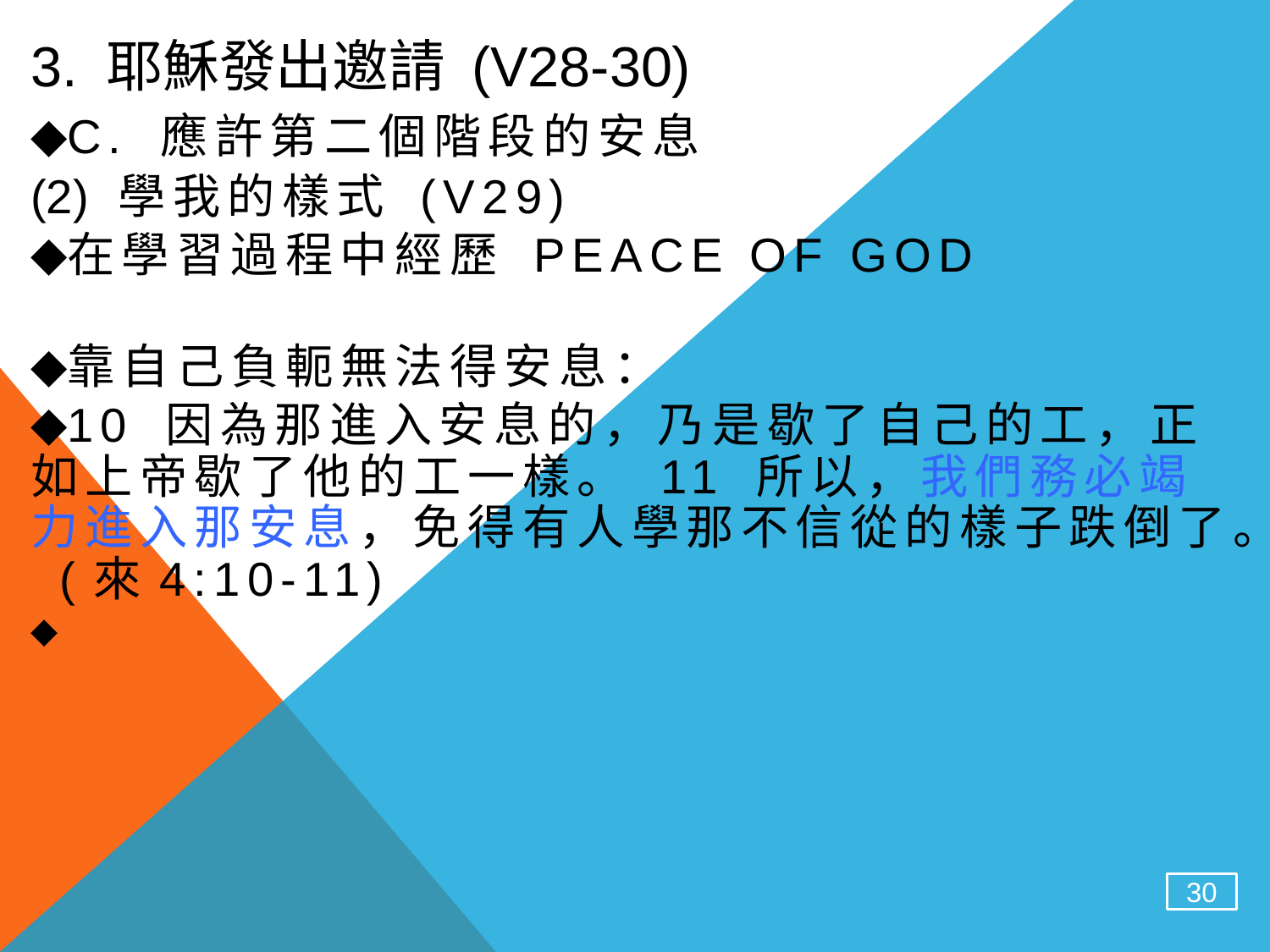

# 3. 耶穌發出邀請 (v28-30)
c. 應許第二個階段的安息
 學我的樣式 (v29)
在學習過程中經歷 Peace of God

靠自己負軛無法得安息：
10 因為那進入安息的，乃是歇了自己的工，正如上帝歇了他的工一樣。 11 所以，我們務必竭力進入那安息，免得有人學那不信從的樣子跌倒了。 (來4:10-11)

30